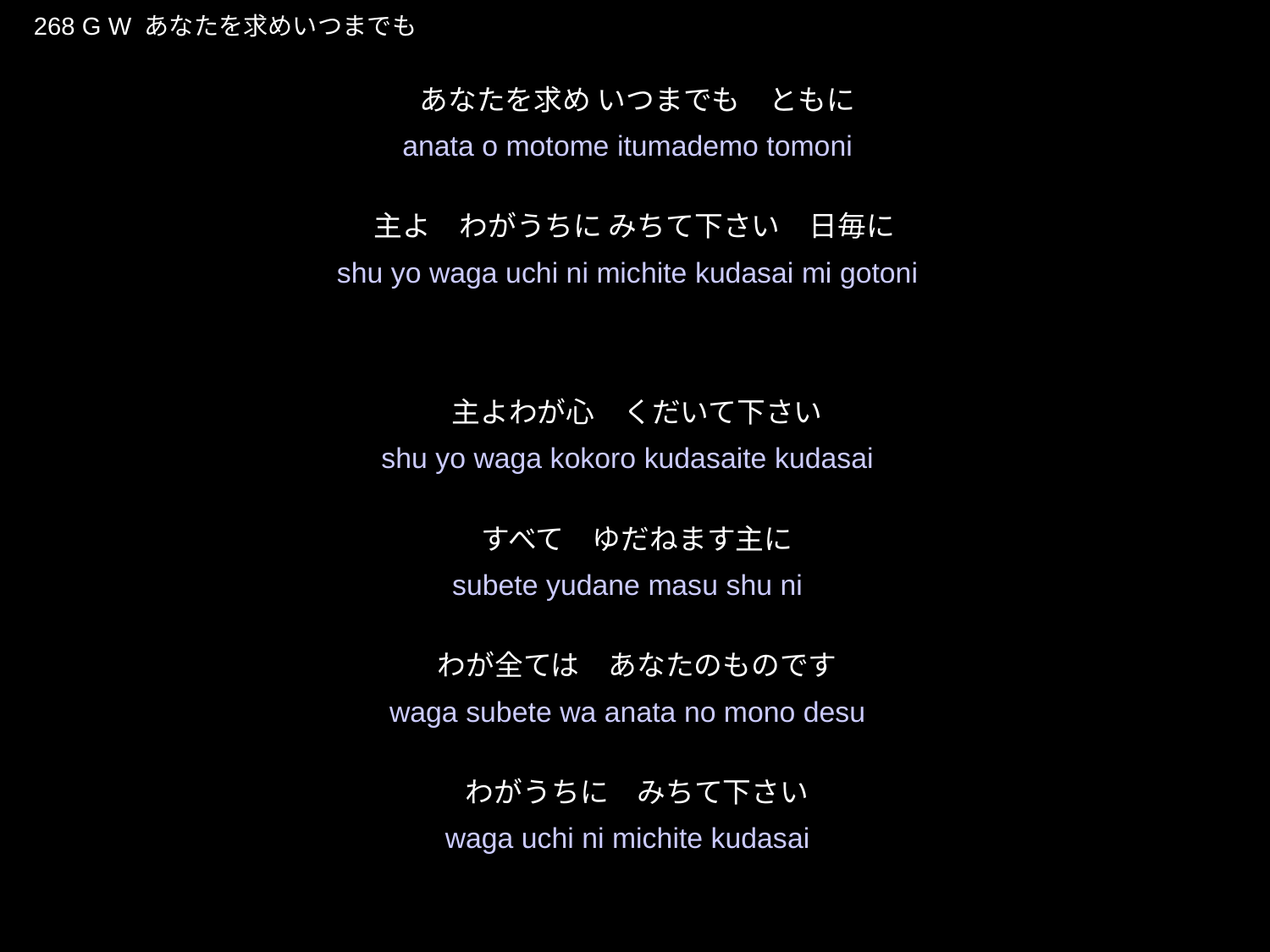

あなたをもとめいつまでもともに
★W
268 G W あなたを求めいつまでも
あなたを求め いつまでも　ともに
主よ　わがうちに みちて下さい　日毎に
主よわが心　くだいて下さい
すべて　ゆだねます主に
わが全ては　あなたのものです
わがうちに　みちて下さい
★３
anata o motome itumademo tomoni
shu yo waga uchi ni michite kudasai mi gotoni
shu yo waga kokoro kudasaite kudasai
subete yudane masu shu ni
waga subete wa anata no mono desu
waga uchi ni michite kudasai